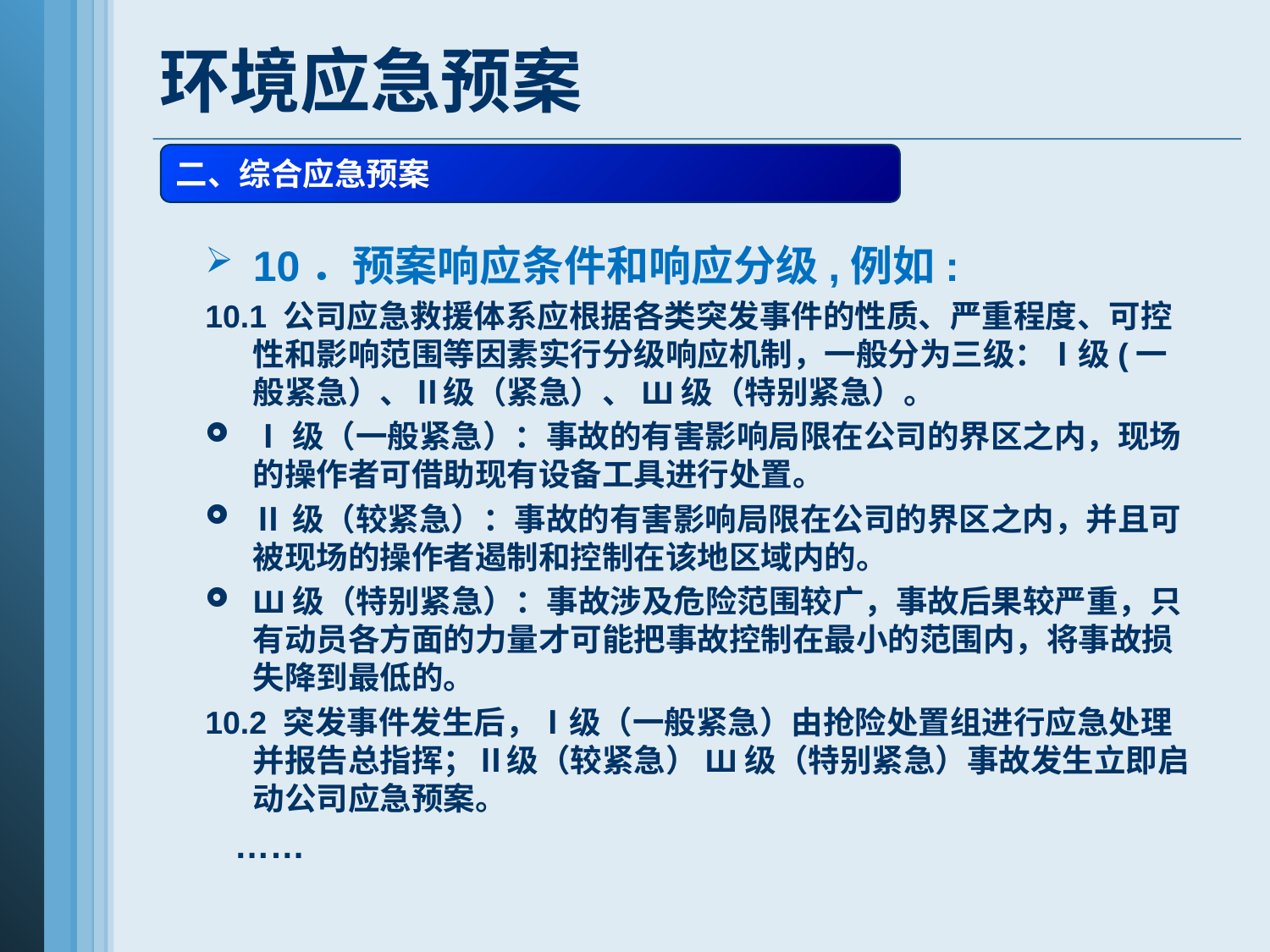

# 环境应急预案
二、综合应急预案
10．预案响应条件和响应分级,例如:
10.1 公司应急救援体系应根据各类突发事件的性质、严重程度、可控性和影响范围等因素实行分级响应机制，一般分为三级：Ⅰ级(一般紧急）、Ⅱ级（紧急）、Ш级（特别紧急）。
Ⅰ级（一般紧急）：事故的有害影响局限在公司的界区之内，现场的操作者可借助现有设备工具进行处置。
Ⅱ级（较紧急）：事故的有害影响局限在公司的界区之内，并且可被现场的操作者遏制和控制在该地区域内的。
Ш级（特别紧急）：事故涉及危险范围较广，事故后果较严重，只有动员各方面的力量才可能把事故控制在最小的范围内，将事故损失降到最低的。
10.2 突发事件发生后，Ⅰ级（一般紧急）由抢险处置组进行应急处理并报告总指挥；Ⅱ级（较紧急）Ш级（特别紧急）事故发生立即启动公司应急预案。
   ……